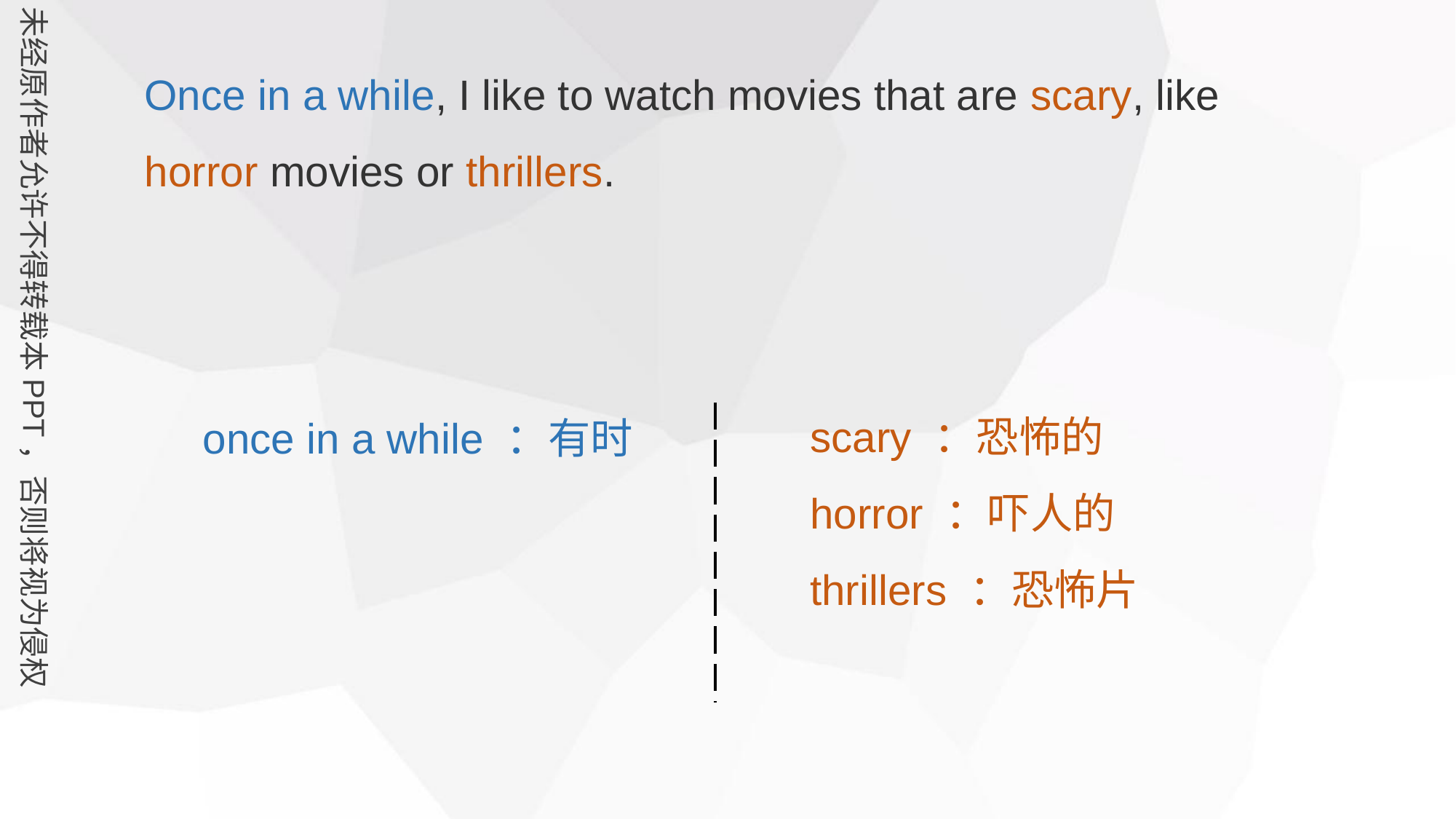

Once in a while, I like to watch movies that are scary, like horror movies or thrillers.
scary ：恐怖的
horror ：吓人的
thrillers ：恐怖片
once in a while ：有时